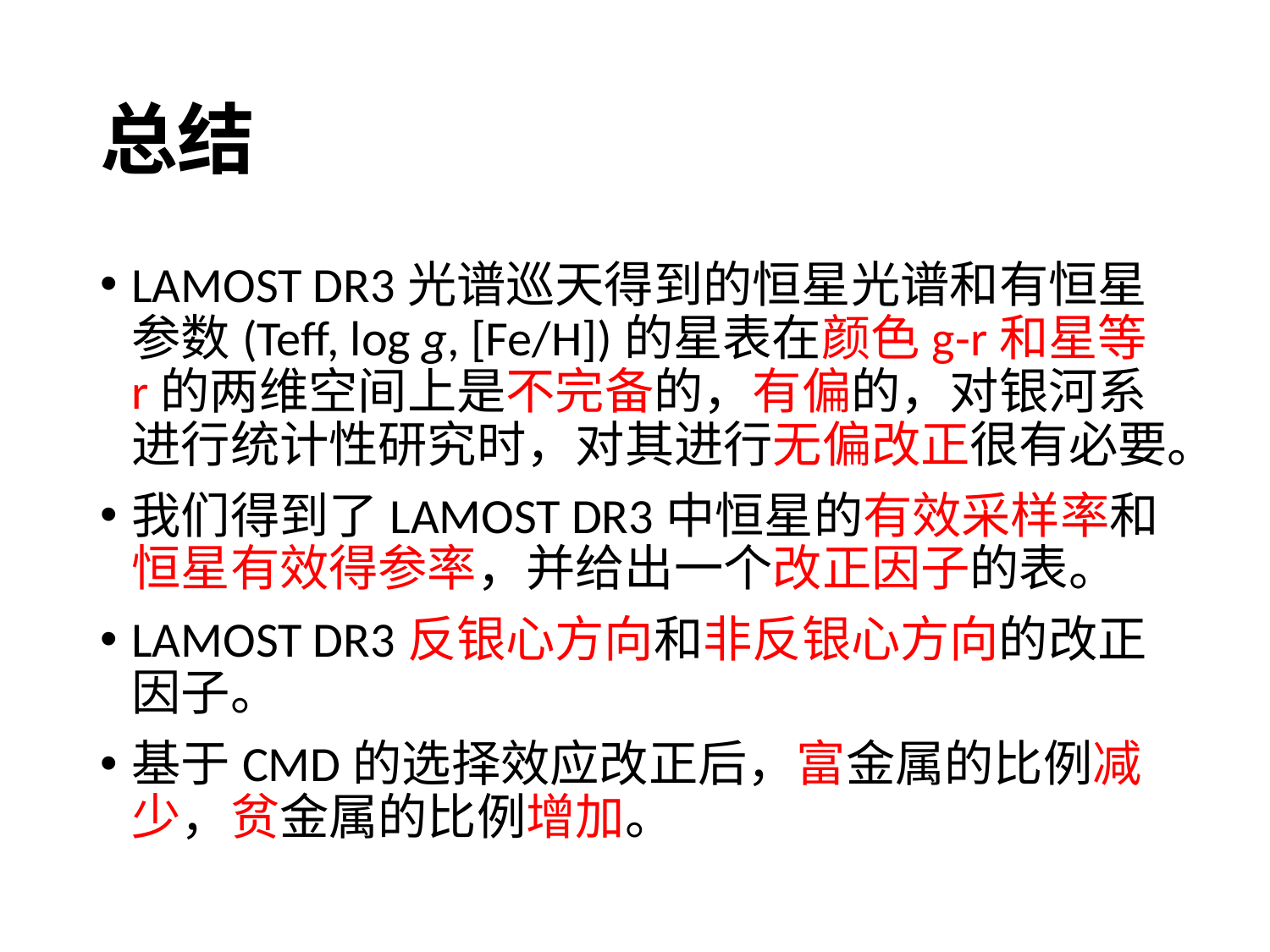

# 总结
LAMOST DR3光谱巡天得到的恒星光谱和有恒星参数(Teff, log g, [Fe/H])的星表在颜色g-r和星等r的两维空间上是不完备的，有偏的，对银河系进行统计性研究时，对其进行无偏改正很有必要。
我们得到了LAMOST DR3中恒星的有效采样率和恒星有效得参率，并给出一个改正因子的表。
LAMOST DR3反银心方向和非反银心方向的改正因子。
基于CMD的选择效应改正后，富金属的比例减少，贫金属的比例增加。